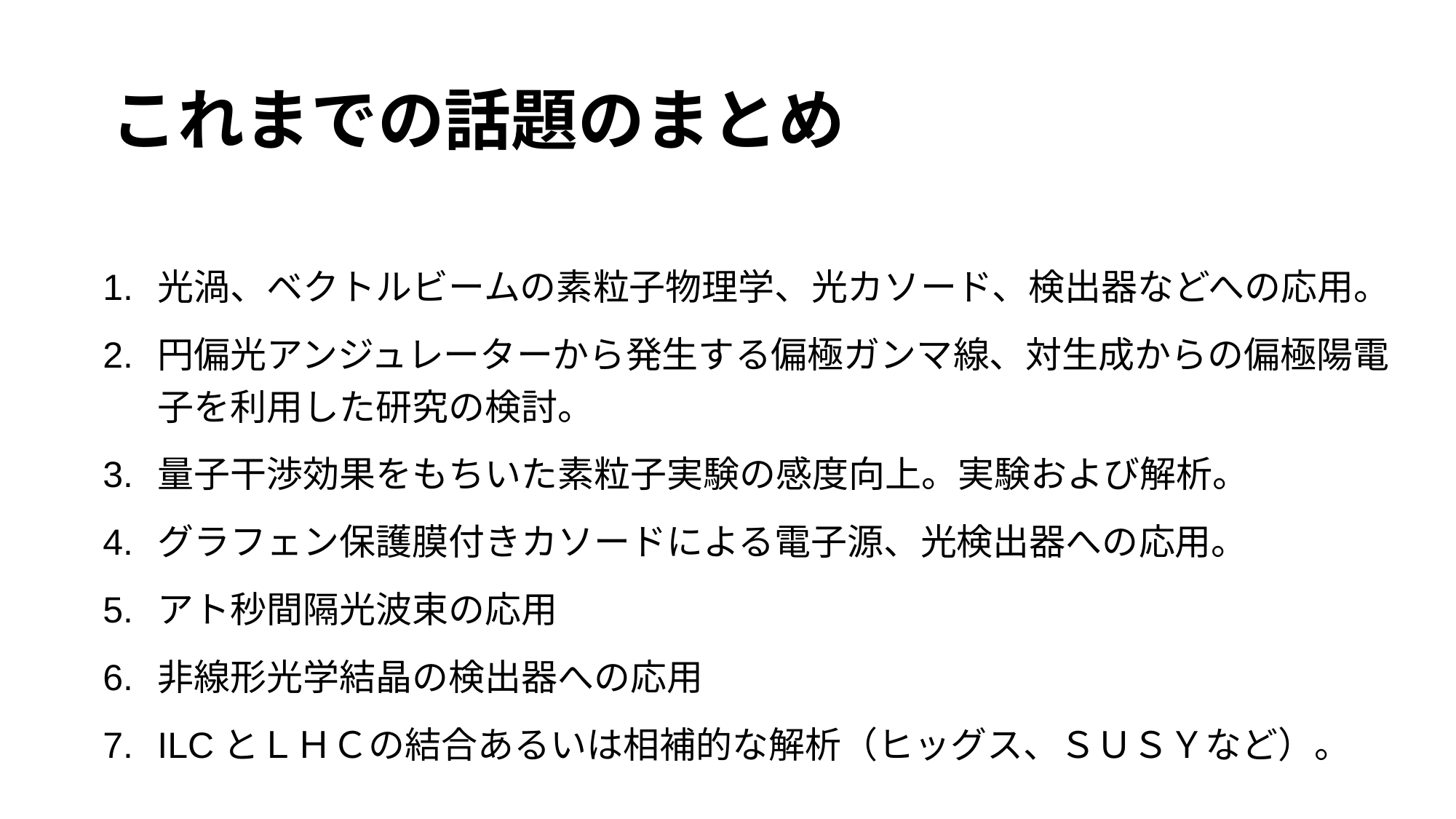

# これまでの話題のまとめ
光渦、ベクトルビームの素粒子物理学、光カソード、検出器などへの応用。
円偏光アンジュレーターから発生する偏極ガンマ線、対生成からの偏極陽電子を利用した研究の検討。
量子干渉効果をもちいた素粒子実験の感度向上。実験および解析。
グラフェン保護膜付きカソードによる電子源、光検出器への応用。
アト秒間隔光波束の応用
非線形光学結晶の検出器への応用
ILCとＬＨＣの結合あるいは相補的な解析（ヒッグス、ＳＵＳＹなど）。